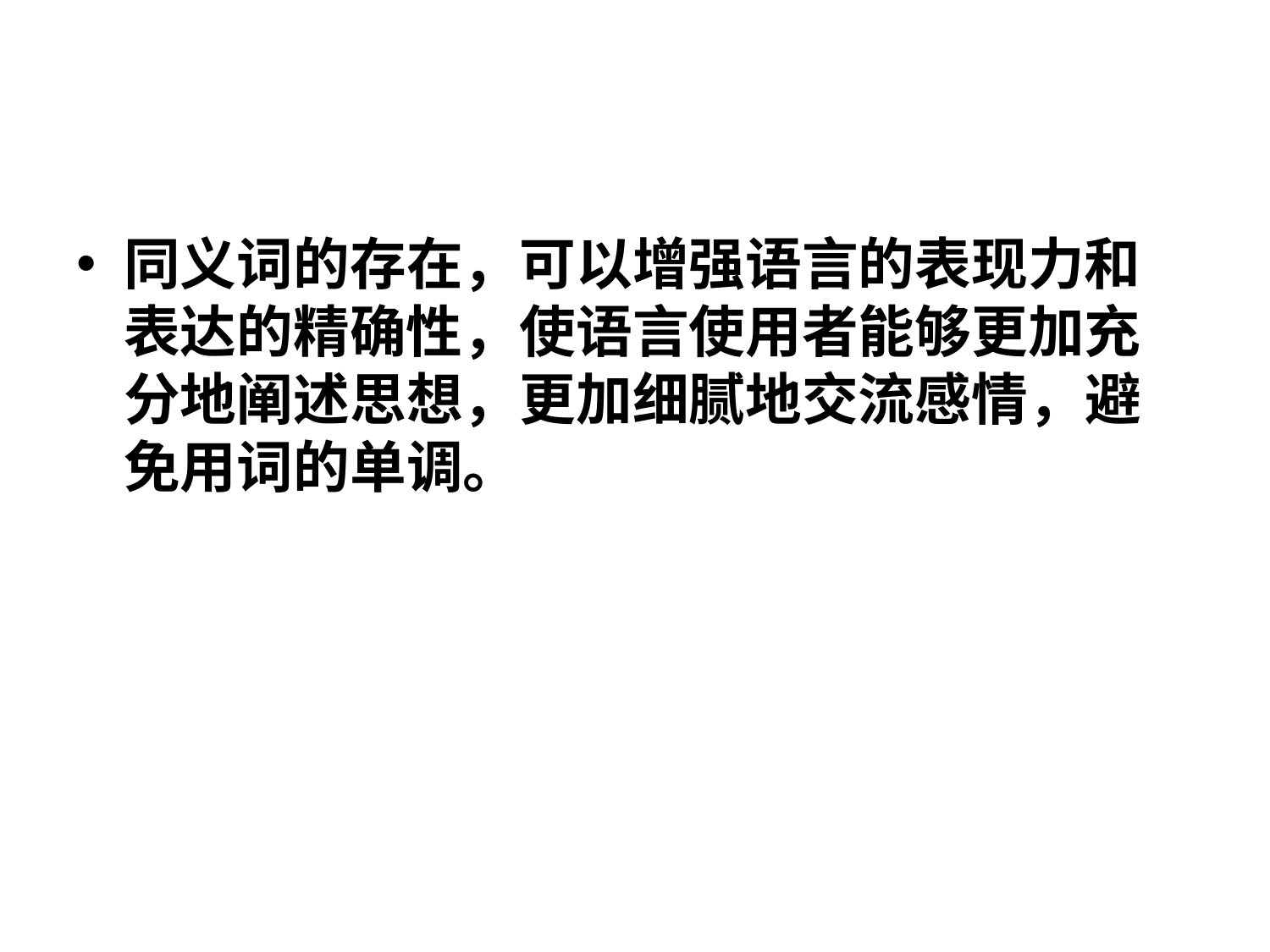

#
同义词的存在，可以增强语言的表现力和表达的精确性，使语言使用者能够更加充分地阐述思想，更加细腻地交流感情，避免用词的单调。